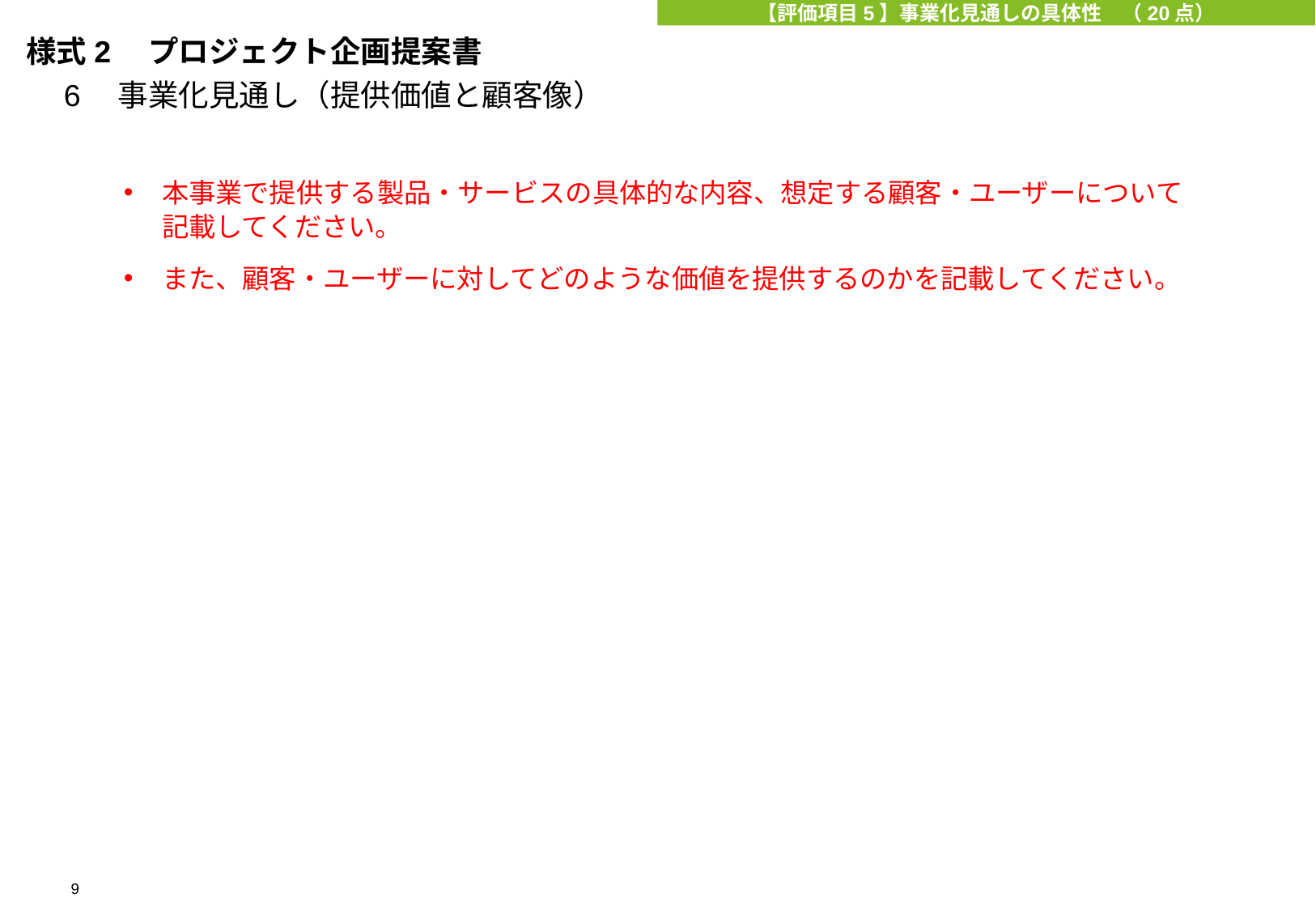

【評価項目5】事業化見通しの具体性　（20点）
様式2　プロジェクト企画提案書
　6　事業化見通し（提供価値と顧客像）
本事業で提供する製品・サービスの具体的な内容、想定する顧客・ユーザーについて記載してください。
また、顧客・ユーザーに対してどのような価値を提供するのかを記載してください。
9